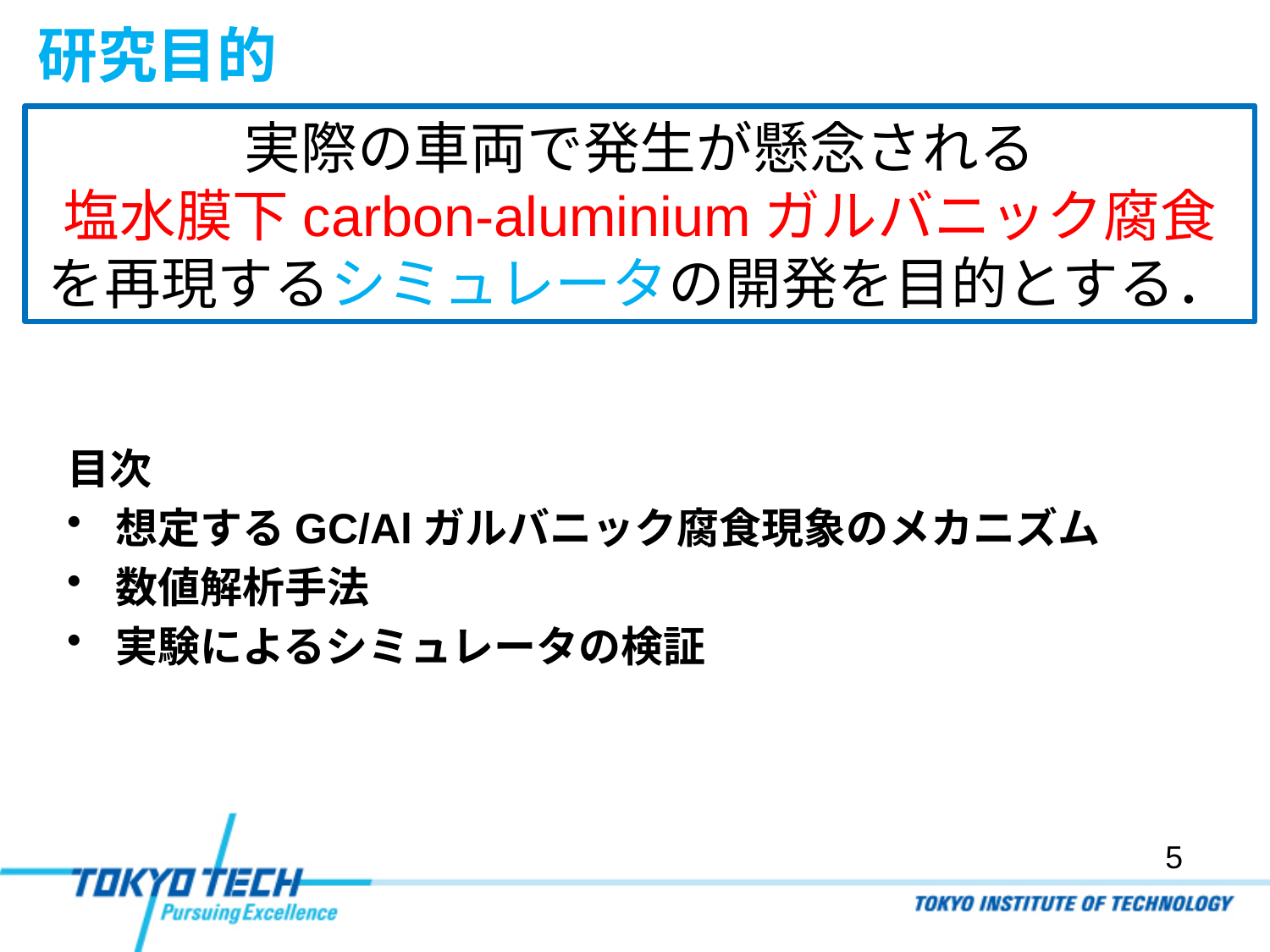

# 研究目的
実際の車両で発生が懸念される
塩水膜下carbon-aluminiumガルバニック腐食を再現するシミュレータの開発を目的とする．
目次
想定するGC/Alガルバニック腐食現象のメカニズム
数値解析手法
実験によるシミュレータの検証